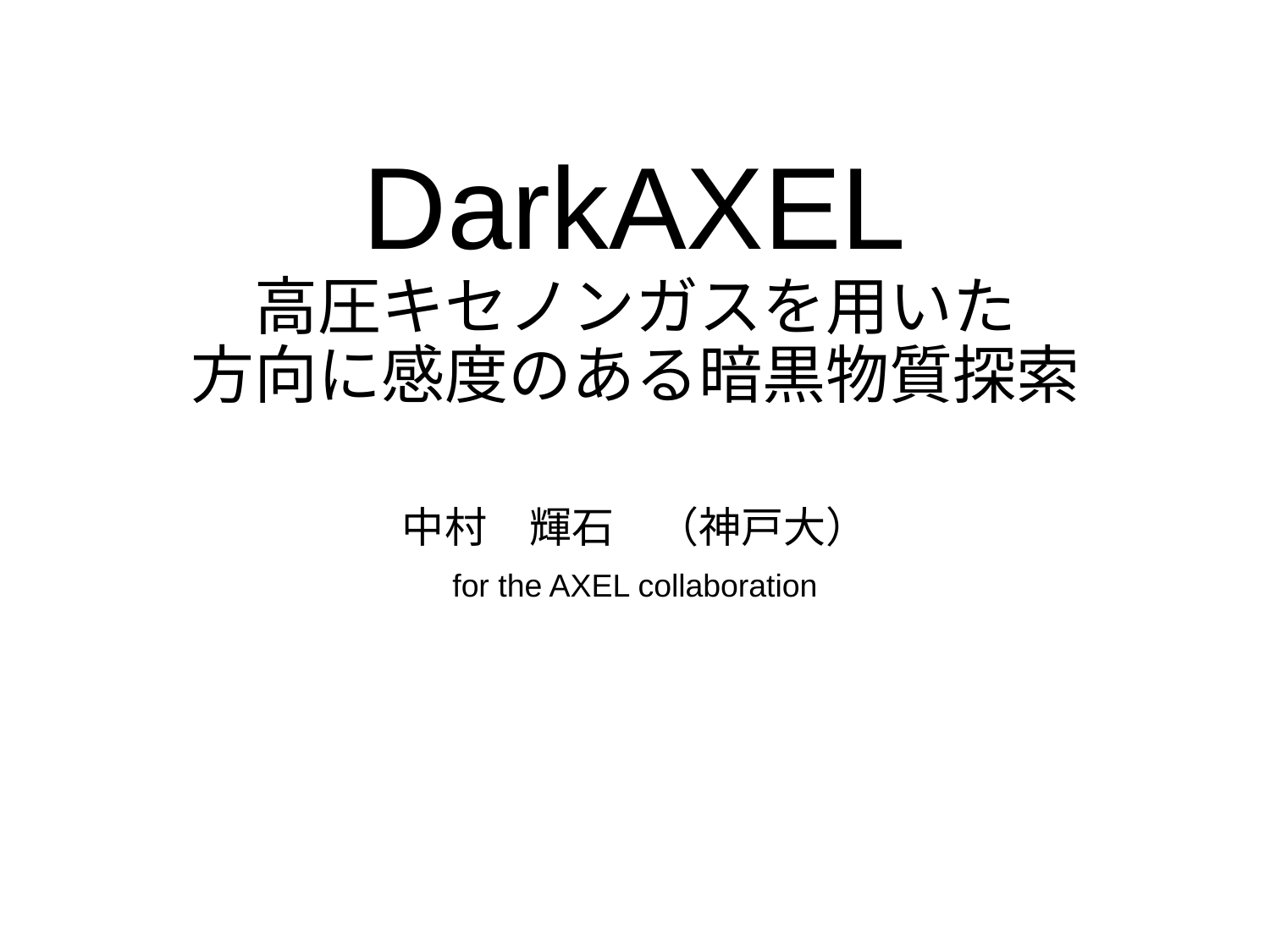

# DarkAXEL 高圧キセノンガスを用いた 方向に感度のある暗黒物質探索
中村　輝石　（神戸大）
for the AXEL collaboration